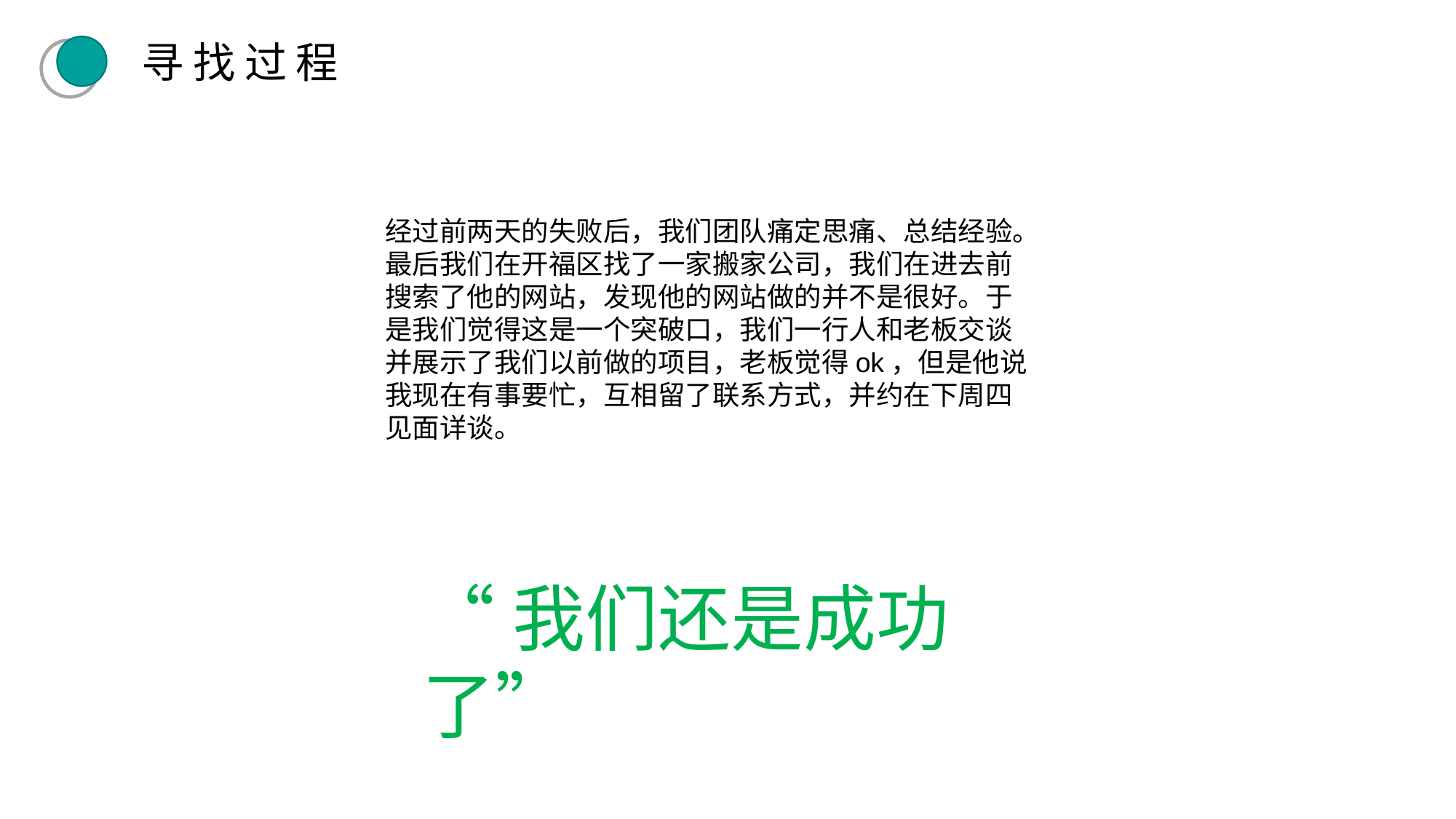

寻找过程

经过前两天的失败后，我们团队痛定思痛、总结经验。
最后我们在开福区找了一家搬家公司，我们在进去前
搜索了他的网站，发现他的网站做的并不是很好。于
是我们觉得这是一个突破口，我们一行人和老板交谈
并展示了我们以前做的项目，老板觉得ok，但是他说
我现在有事要忙，互相留了联系方式，并约在下周四
见面详谈。
“我们还是成功了”